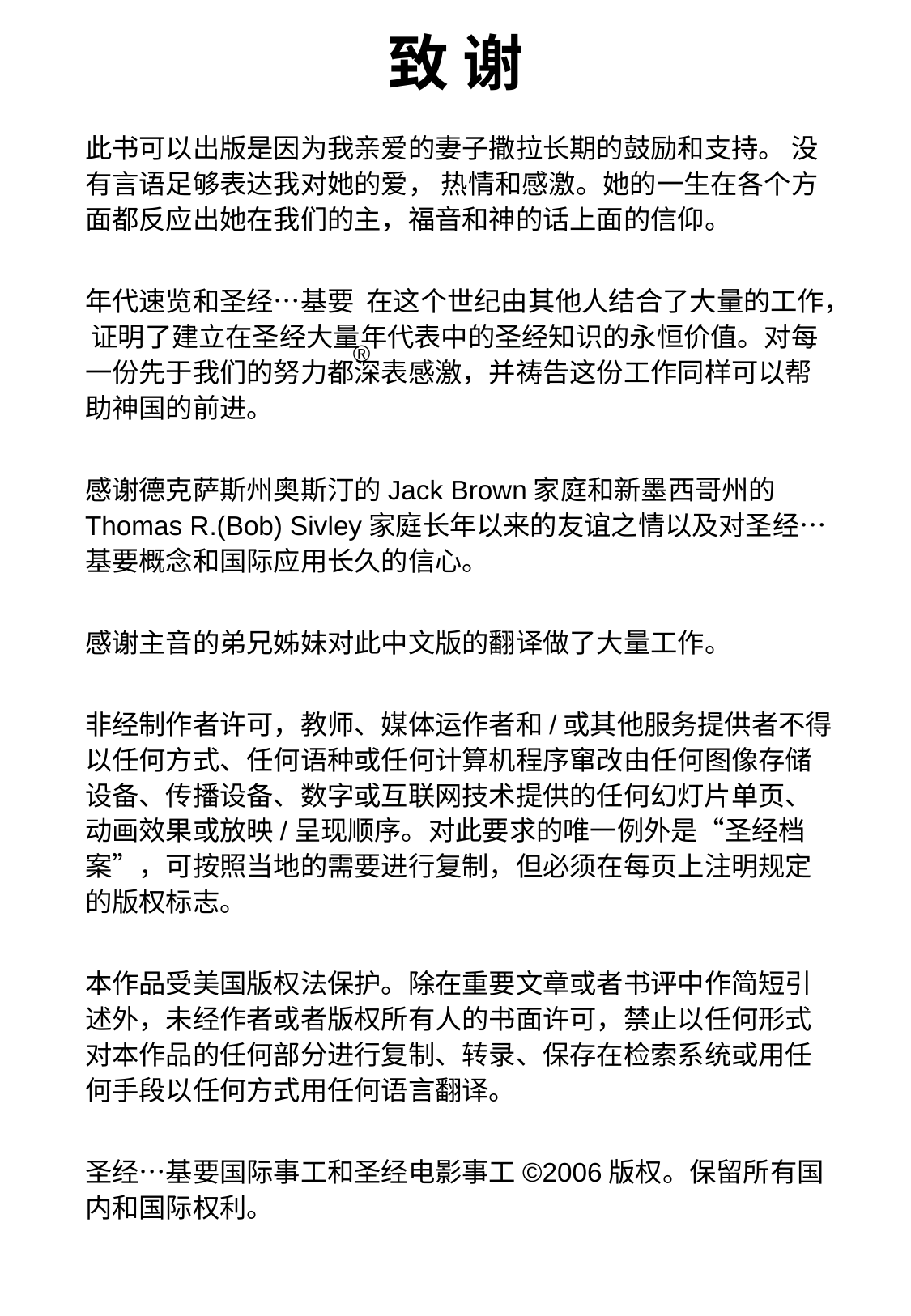

# 致 谢
此书可以出版是因为我亲爱的妻子撒拉长期的鼓励和支持。 没有言语足够表达我对她的爱， 热情和感激。她的一生在各个方面都反应出她在我们的主，福音和神的话上面的信仰。

年代速览和圣经…基要  在这个世纪由其他人结合了大量的工作， 证明了建立在圣经大量年代表中的圣经知识的永恒价值。对每一份先于我们的努力都深表感激，并祷告这份工作同样可以帮助神国的前进。

感谢德克萨斯州奥斯汀的Jack Brown家庭和新墨西哥州的Thomas R.(Bob) Sivley家庭长年以来的友谊之情以及对圣经…基要概念和国际应用长久的信心。

感谢主音的弟兄姊妹对此中文版的翻译做了大量工作。

非经制作者许可，教师、媒体运作者和/或其他服务提供者不得以任何方式、任何语种或任何计算机程序窜改由任何图像存储设备、传播设备、数字或互联网技术提供的任何幻灯片单页、动画效果或放映/呈现顺序。对此要求的唯一例外是“圣经档案”，可按照当地的需要进行复制，但必须在每页上注明规定的版权标志。

本作品受美国版权法保护。除在重要文章或者书评中作简短引述外，未经作者或者版权所有人的书面许可，禁止以任何形式对本作品的任何部分进行复制、转录、保存在检索系统或用任何手段以任何方式用任何语言翻译。

圣经…基要国际事工和圣经电影事工©2006版权。保留所有国内和国际权利。
®